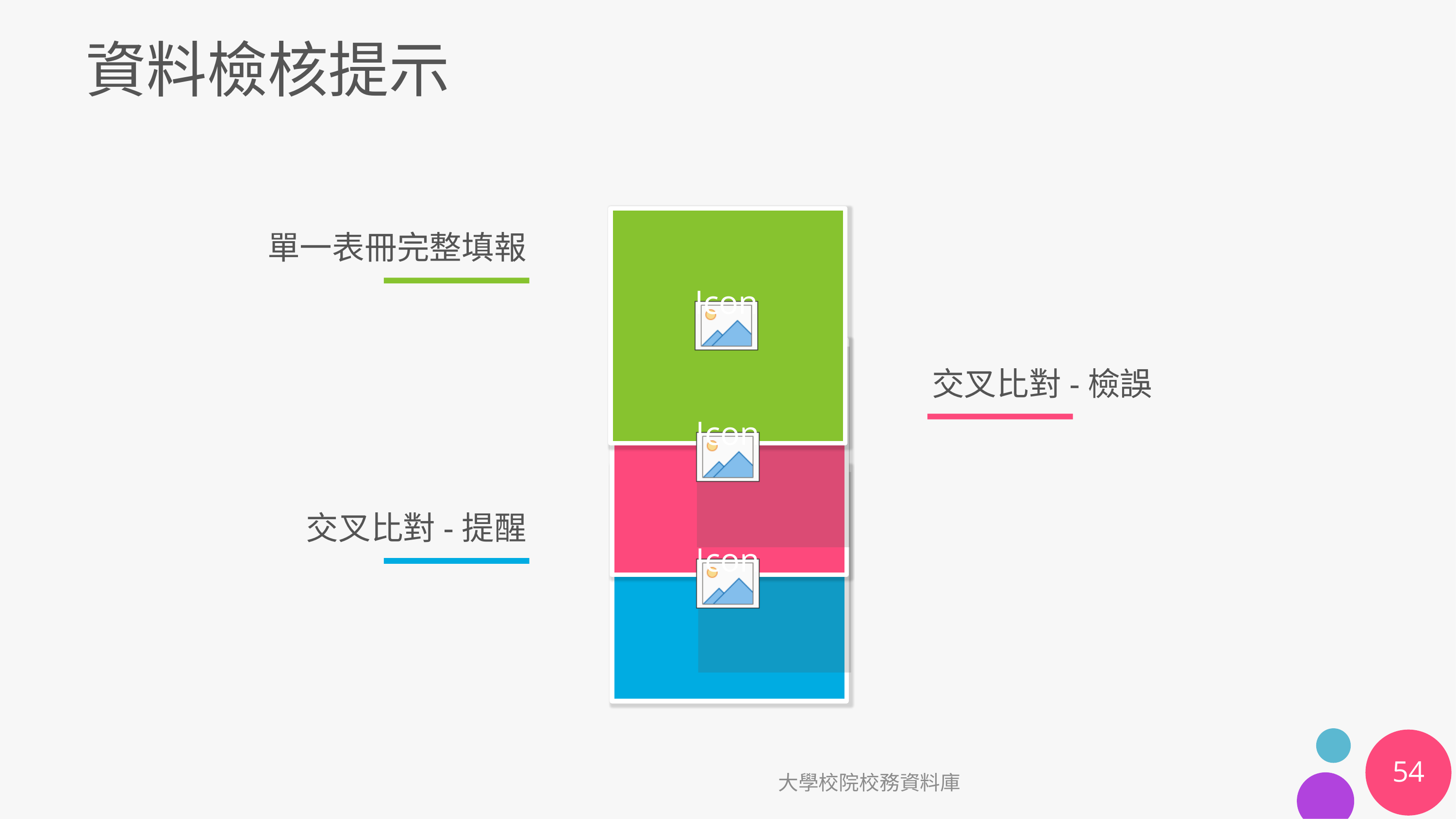

# 資料檢核提示
單一表冊完整填報

交叉比對-檢誤

交叉比對-提醒

54
大學校院校務資料庫